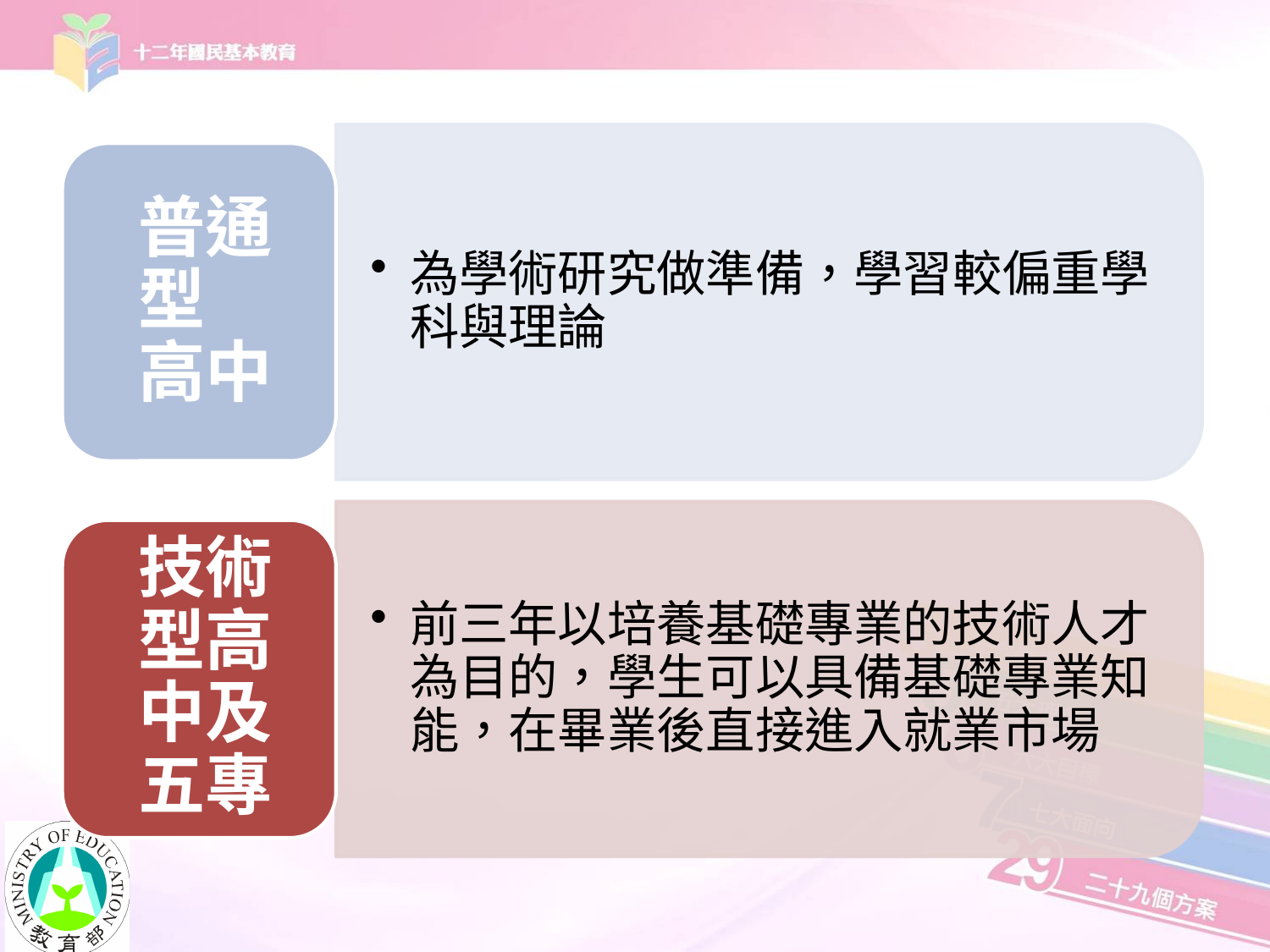

為學術研究做準備，學習較偏重學科與理論
普通型　高中
前三年以培養基礎專業的技術人才為目的，學生可以具備基礎專業知能，在畢業後直接進入就業市場
技術型高中及五專